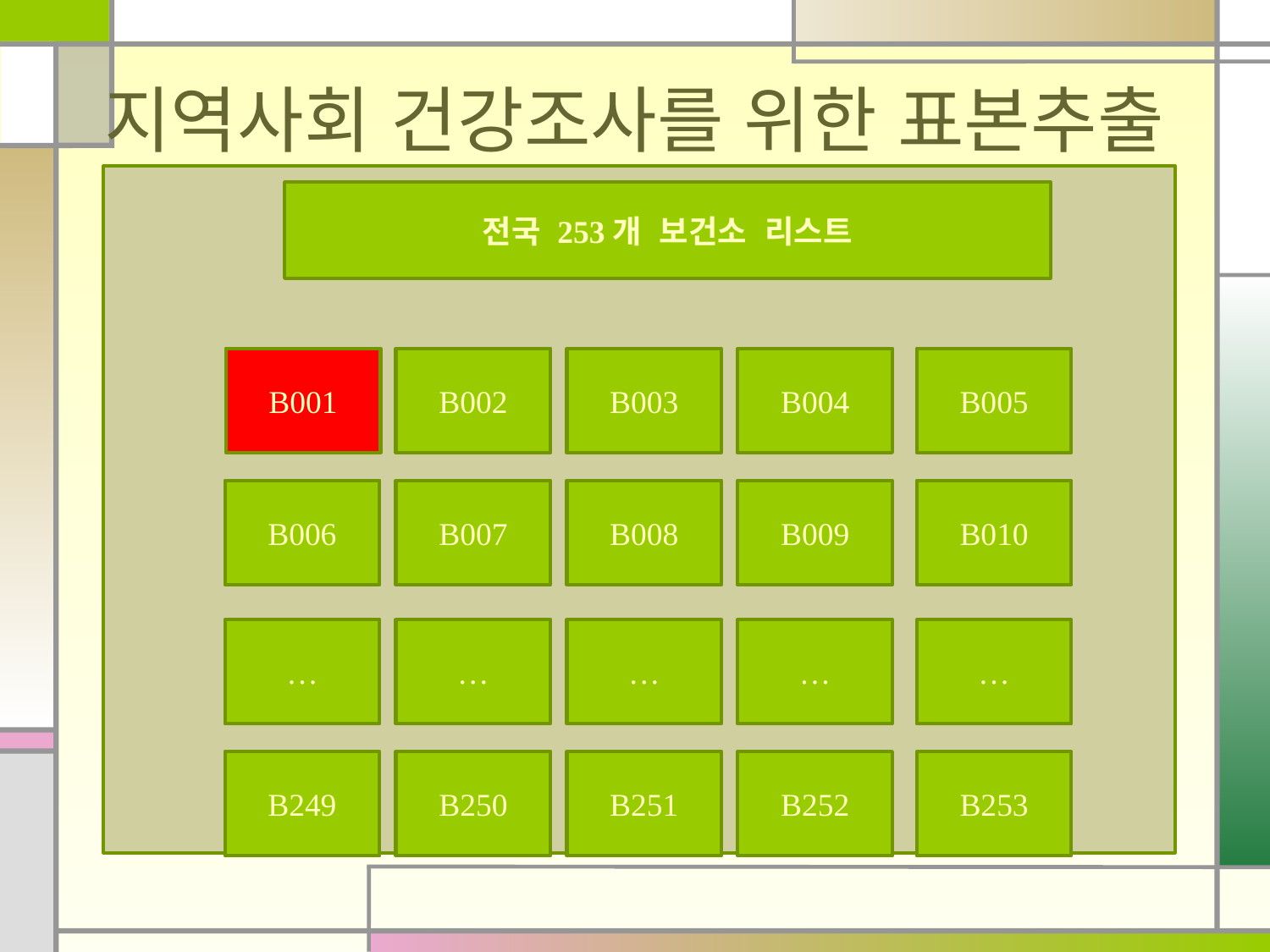

# 지역사회 건강조사를 위한 표본추출

전국 253개  보건소  리스트
B001
B002
B003
B004
B005
B006
B007
B008
B009
B010
…
…
…
…
…
B249
B250
B251
B252
B253